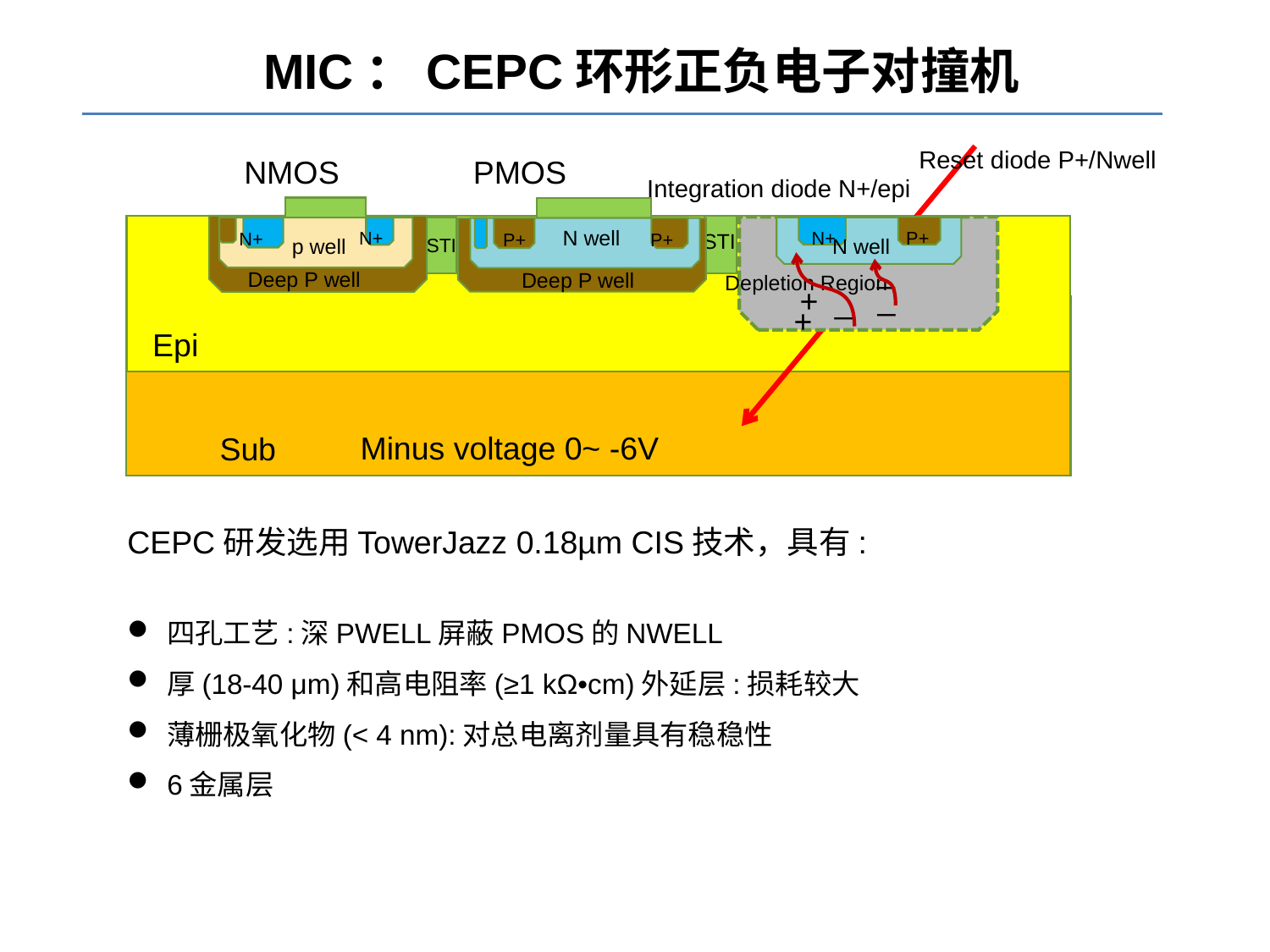

MIC：CEPC环形正负电子对撞机
Reset diode P+/Nwell
PMOS

P+
N well
P+

Deep P well
NMOS
Integration diode N+/epi

N+

p well

N+

N+

N well

P+

_
Depletion Region
_
+
_
+
N+

STI
STI
+
Deep P well

Epi

Minus voltage 0~ -6V
Sub
CEPC研发选用TowerJazz 0.18µm CIS技术，具有:

四孔工艺:深PWELL屏蔽PMOS的NWELL
厚(18-40 μm)和高电阻率(≥1 kΩ•cm)外延层:损耗较大
薄栅极氧化物(< 4 nm):对总电离剂量具有稳稳性
6金属层